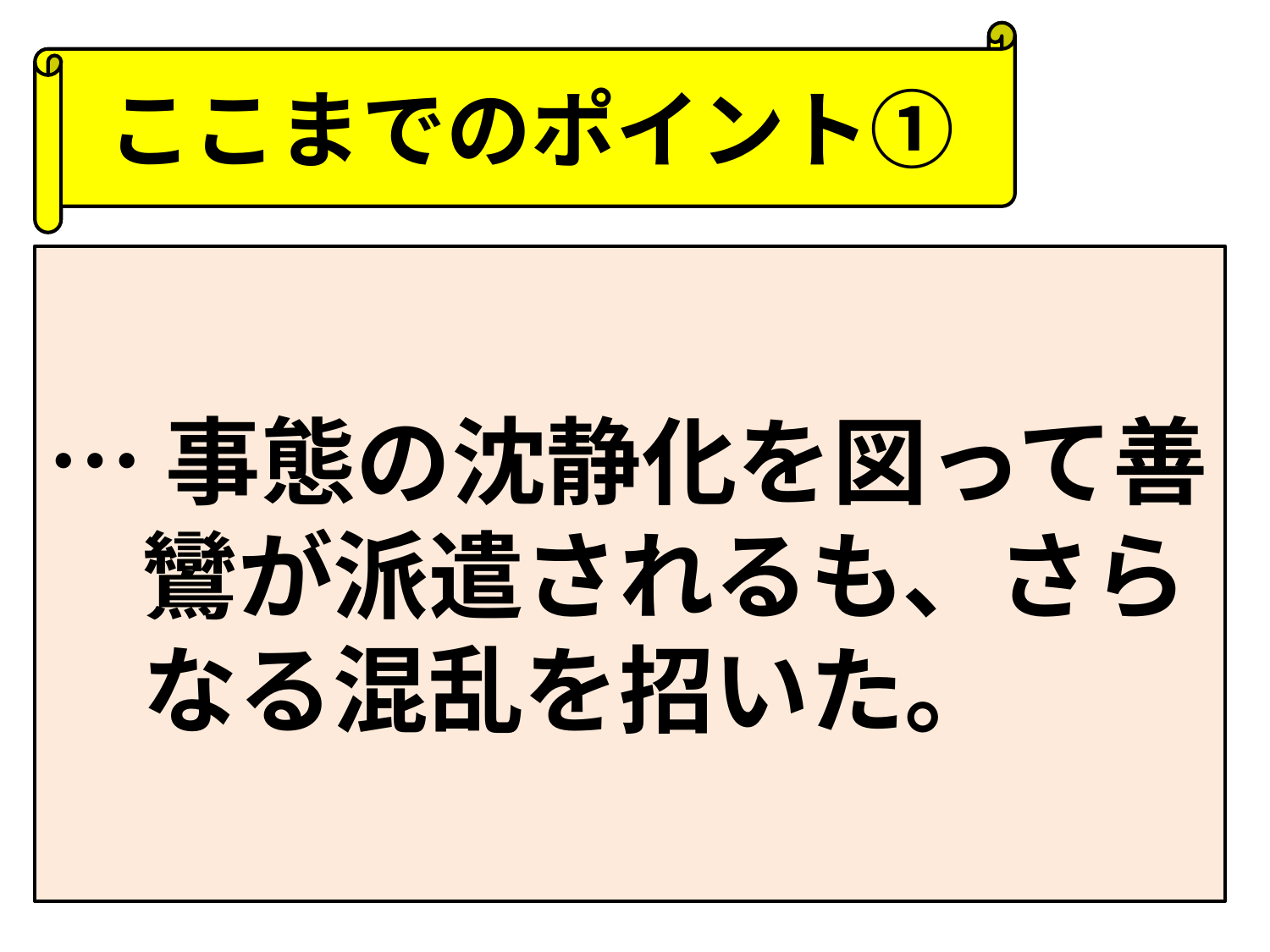

ここまでのポイント①
…事態の沈静化を図って善
　鸞が派遣されるも、さら
　なる混乱を招いた。